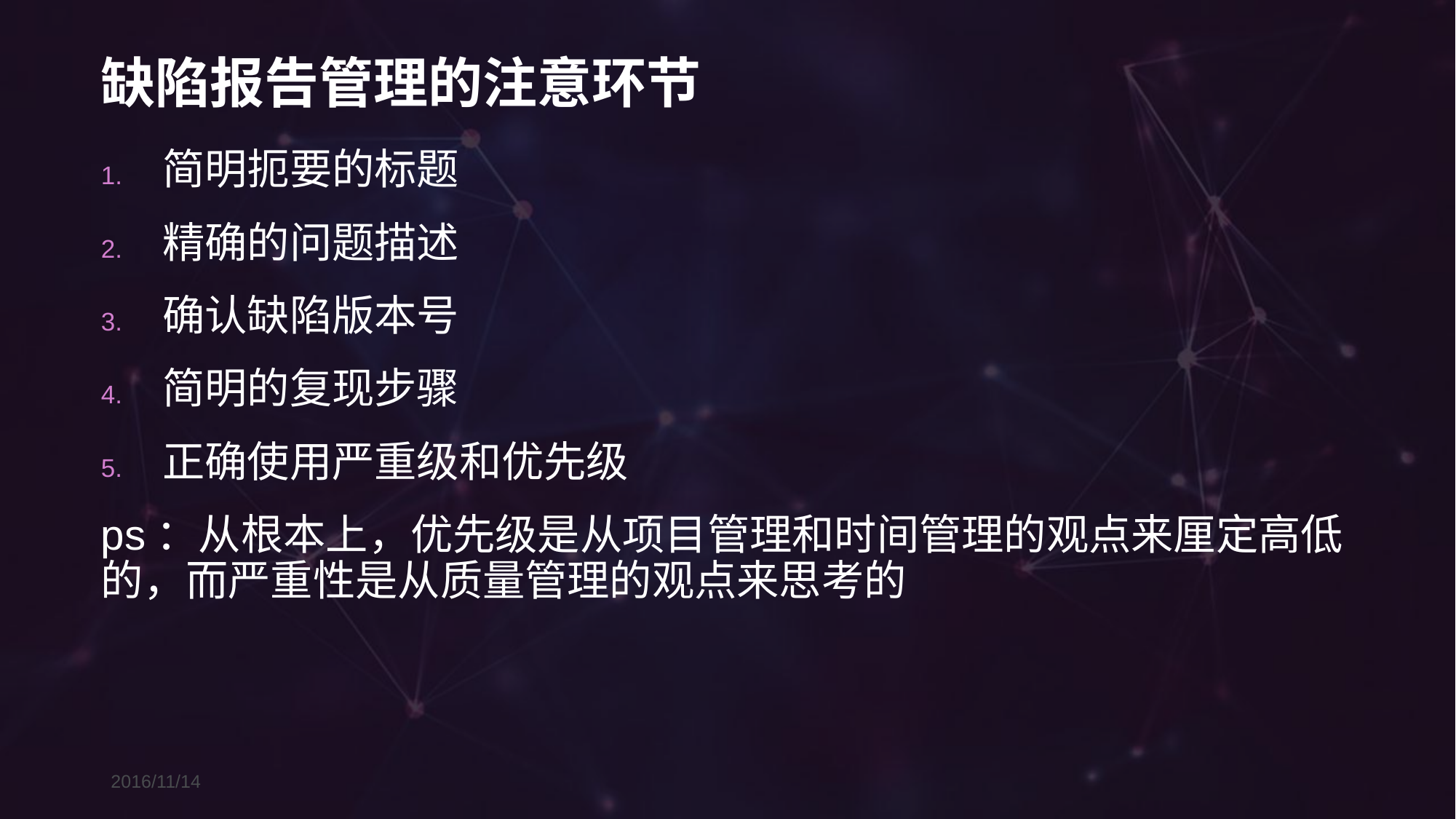

# 缺陷报告管理的注意环节
简明扼要的标题
精确的问题描述
确认缺陷版本号
简明的复现步骤
正确使用严重级和优先级
ps：从根本上，优先级是从项目管理和时间管理的观点来厘定高低的，而严重性是从质量管理的观点来思考的
2016/11/14